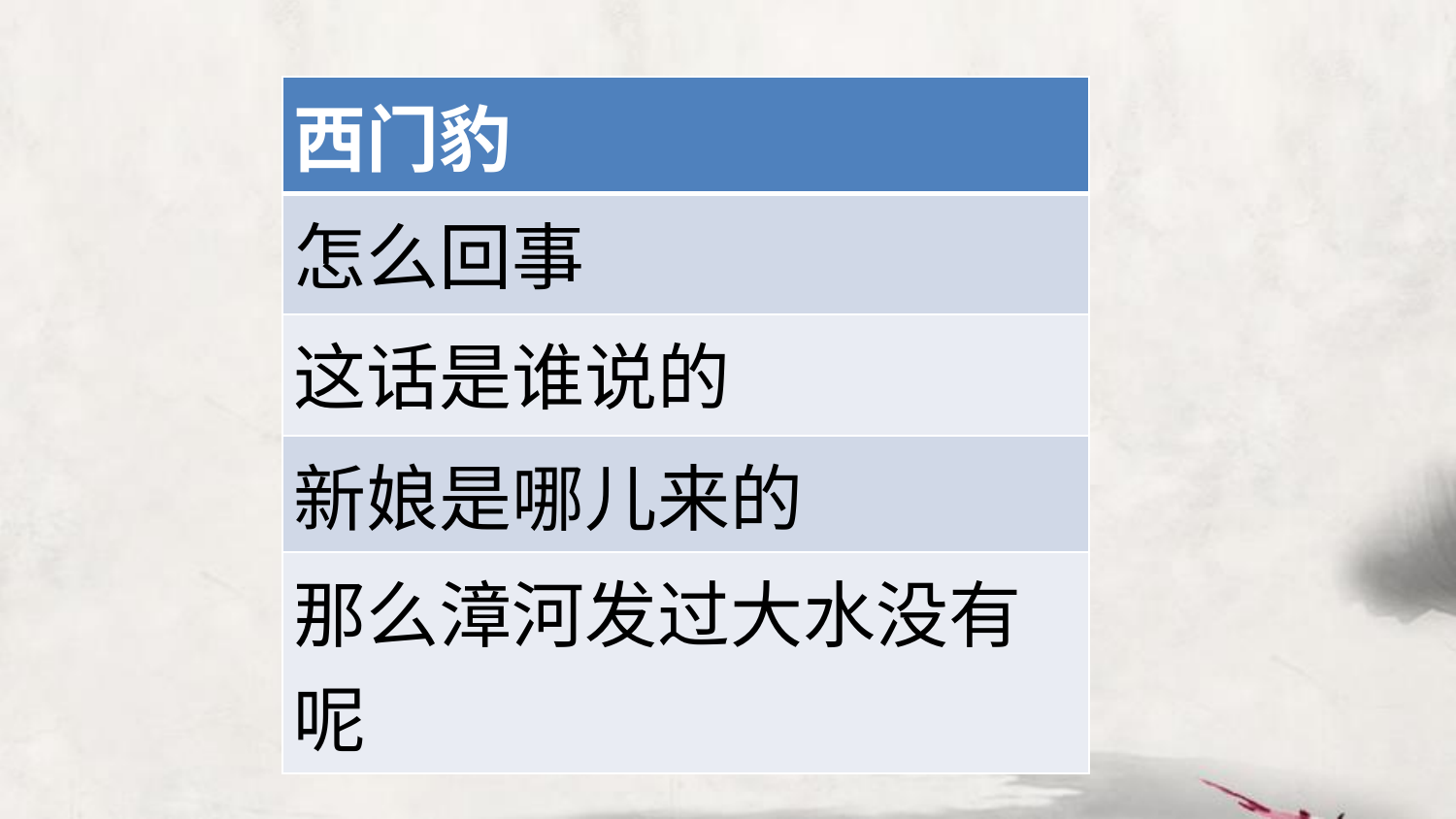

| 西门豹 |
| --- |
| 怎么回事 |
| 这话是谁说的 |
| 新娘是哪儿来的 |
| 那么漳河发过大水没有呢 |